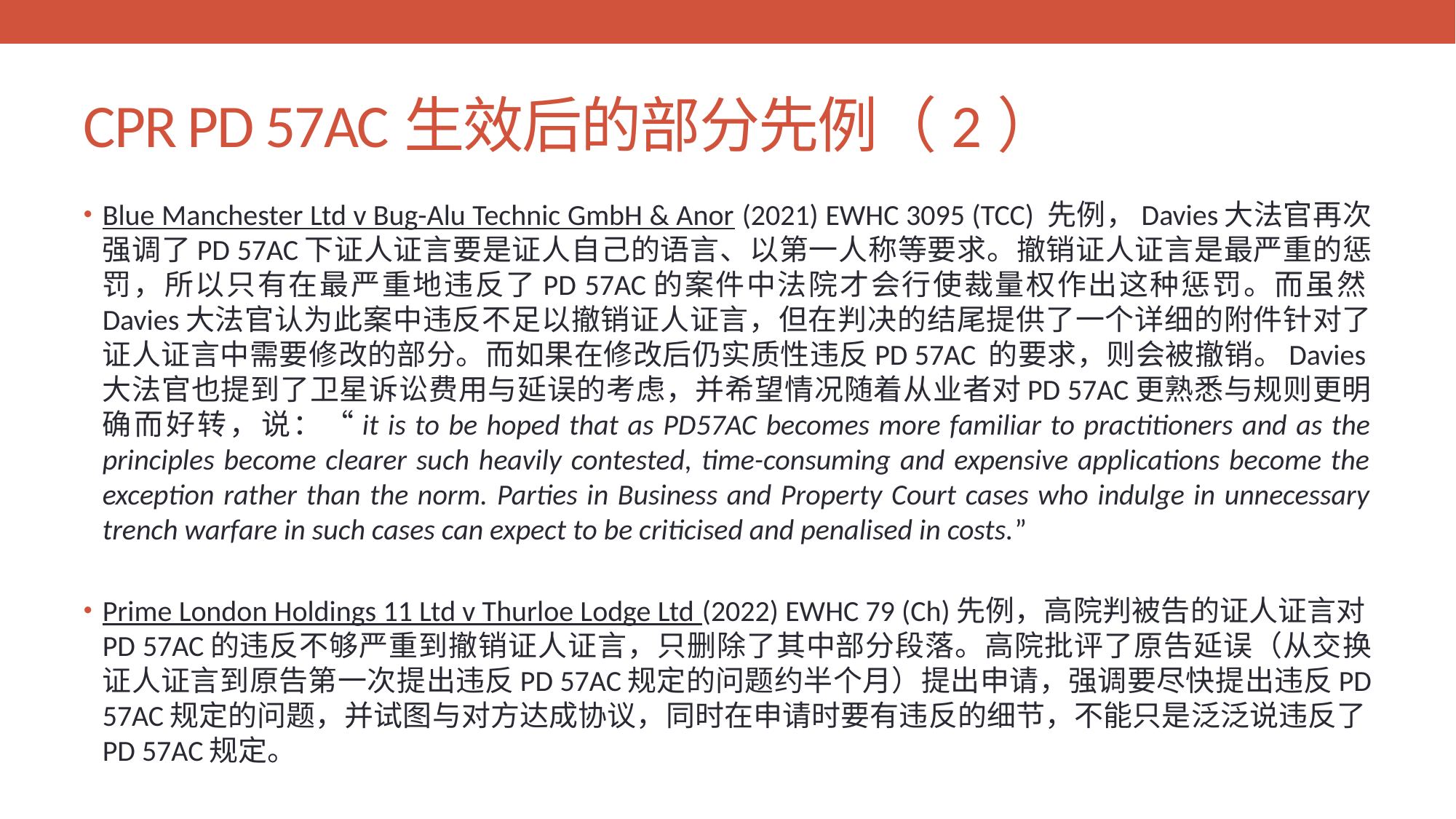

# CPR PD 57AC生效后的部分先例（2）
Blue Manchester Ltd v Bug-Alu Technic GmbH & Anor (2021) EWHC 3095 (TCC) 先例，Davies大法官再次强调了PD 57AC下证人证言要是证人自己的语言、以第一人称等要求。撤销证人证言是最严重的惩罚，所以只有在最严重地违反了PD 57AC的案件中法院才会行使裁量权作出这种惩罚。而虽然Davies大法官认为此案中违反不足以撤销证人证言，但在判决的结尾提供了一个详细的附件针对了证人证言中需要修改的部分。而如果在修改后仍实质性违反PD 57AC 的要求，则会被撤销。Davies大法官也提到了卫星诉讼费用与延误的考虑，并希望情况随着从业者对PD 57AC更熟悉与规则更明确而好转，说：“it is to be hoped that as PD57AC becomes more familiar to practitioners and as the principles become clearer such heavily contested, time-consuming and expensive applications become the exception rather than the norm. Parties in Business and Property Court cases who indulge in unnecessary trench warfare in such cases can expect to be criticised and penalised in costs.”

Prime London Holdings 11 Ltd v Thurloe Lodge Ltd (2022) EWHC 79 (Ch)先例，高院判被告的证人证言对PD 57AC的违反不够严重到撤销证人证言，只删除了其中部分段落。高院批评了原告延误（从交换证人证言到原告第一次提出违反PD 57AC规定的问题约半个月）提出申请，强调要尽快提出违反PD 57AC规定的问题，并试图与对方达成协议，同时在申请时要有违反的细节，不能只是泛泛说违反了PD 57AC规定。